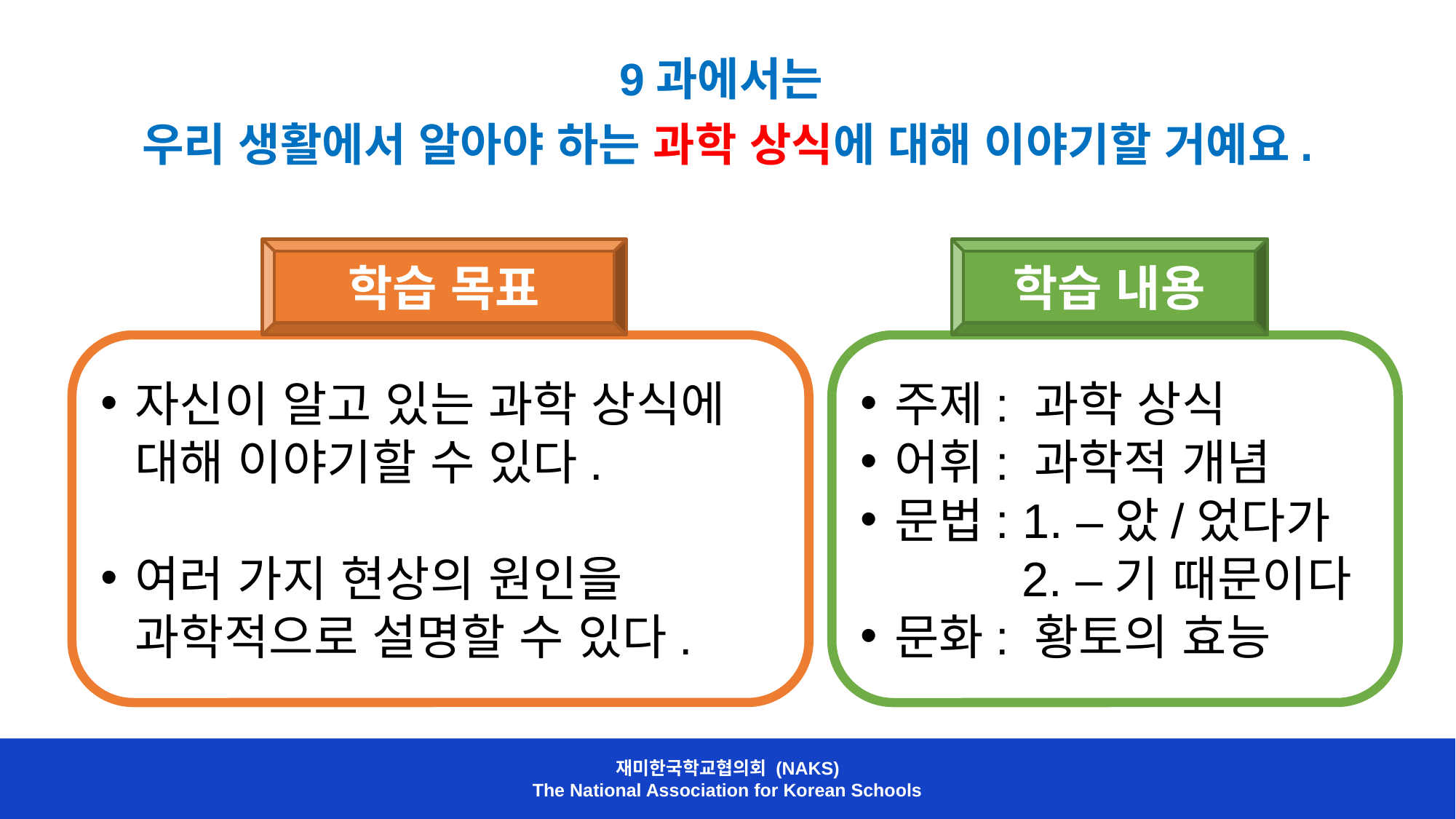

9과에서는
우리 생활에서 알아야 하는 과학 상식에 대해 이야기할 거예요.
학습 목표
자신이 알고 있는 과학 상식에 대해 이야기할 수 있다.

여러 가지 현상의 원인을 과학적으로 설명할 수 있다.
학습 내용
주제: 과학 상식
어휘: 과학적 개념
문법: 1. –았/었다가
            2. –기 때문이다
문화: 황토의 효능
재미한국학교협의회 (NAKS)
The National Association for Korean Schools